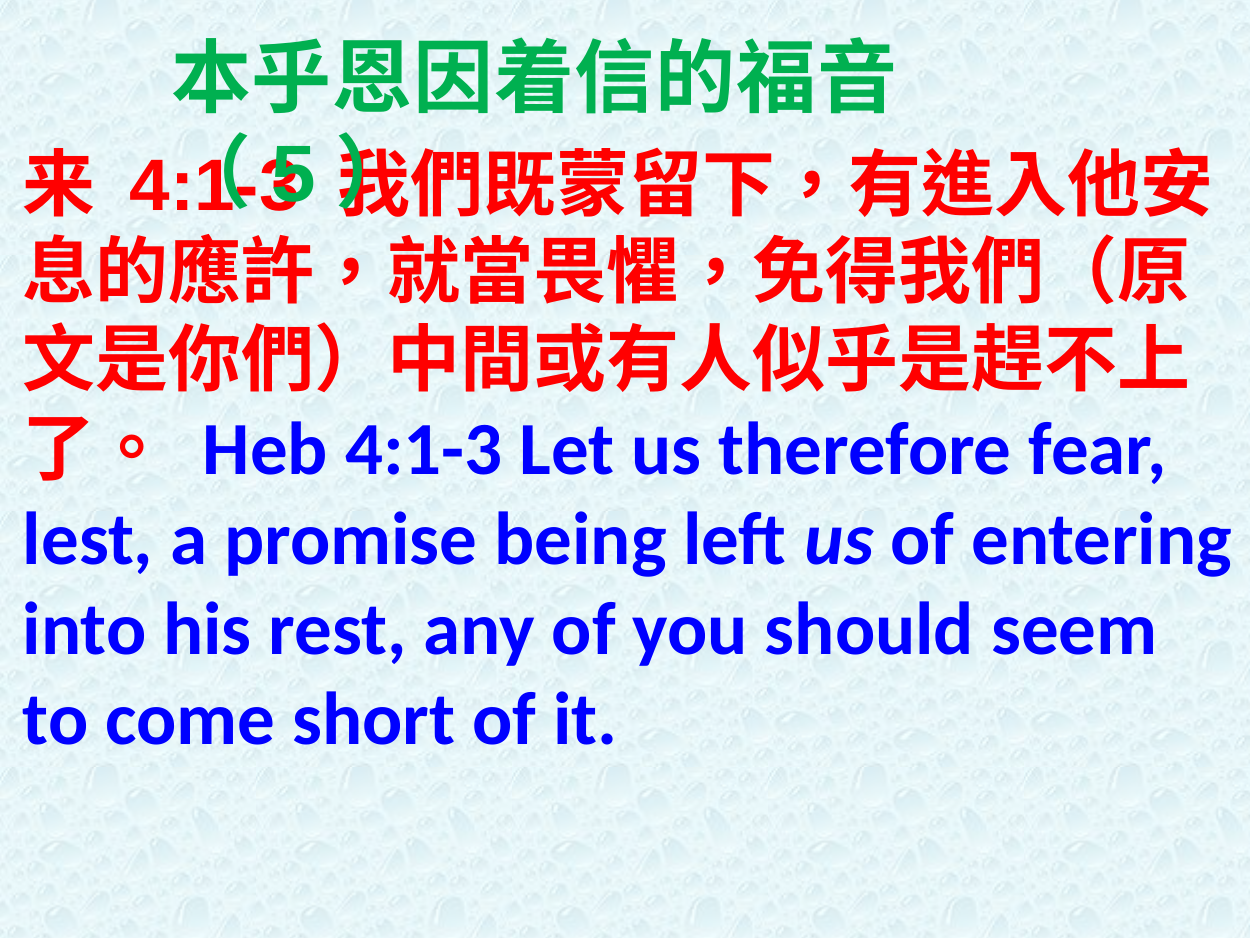

本乎恩因着信的福音（5）
来 4:1-3 我們既蒙留下，有進入他安息的應許，就當畏懼，免得我們（原文是你們）中間或有人似乎是趕不上了。 Heb 4:1-3 Let us therefore fear, lest, a promise being left us of entering into his rest, any of you should seem to come short of it.